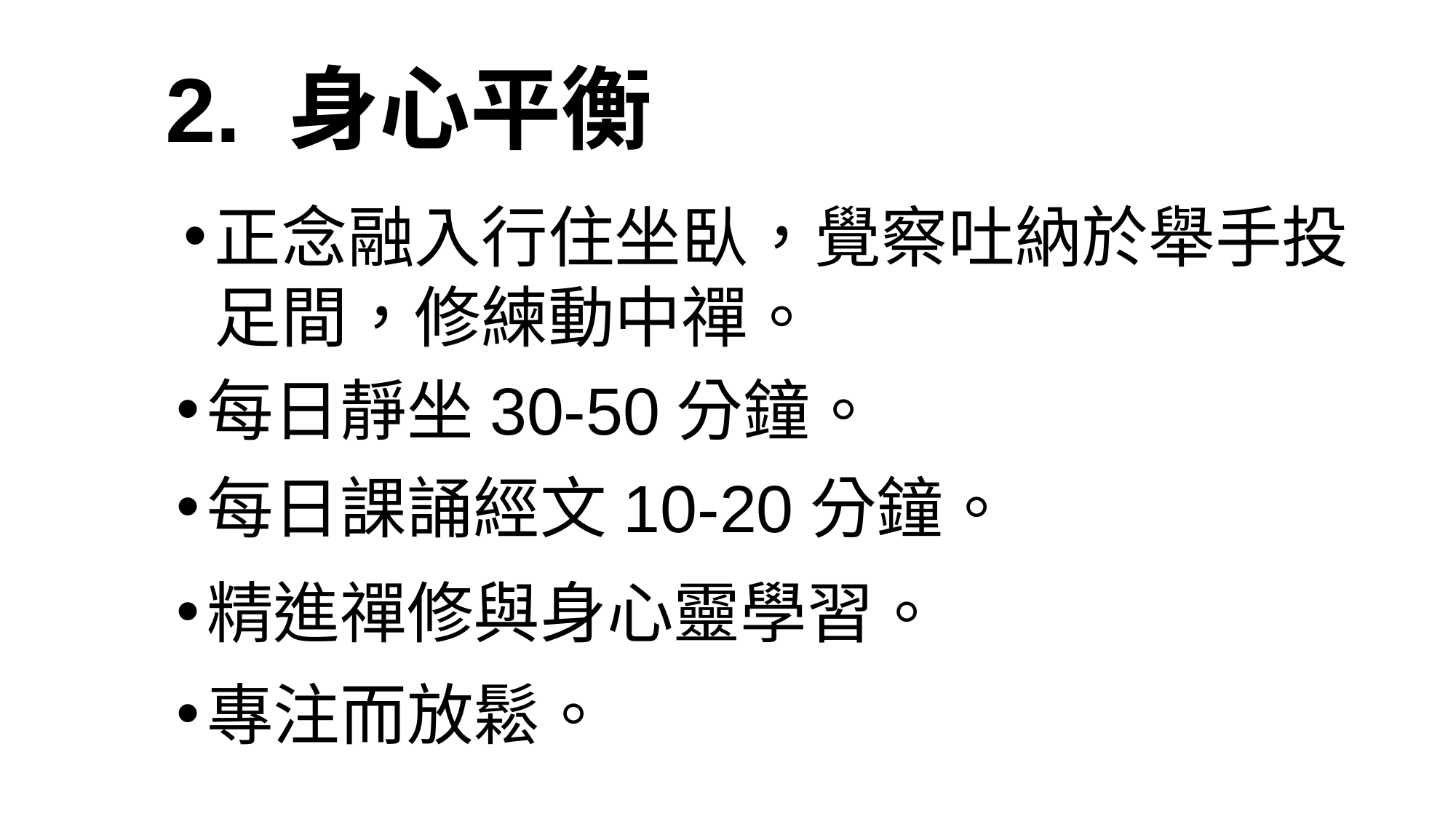

# 2. 身心平衡
正念融入行住坐臥，覺察吐納於舉手投足間，修練動中禪。
每日靜坐30-50分鐘。
每日課誦經文10-20分鐘。
精進禪修與身心靈學習。
專注而放鬆。